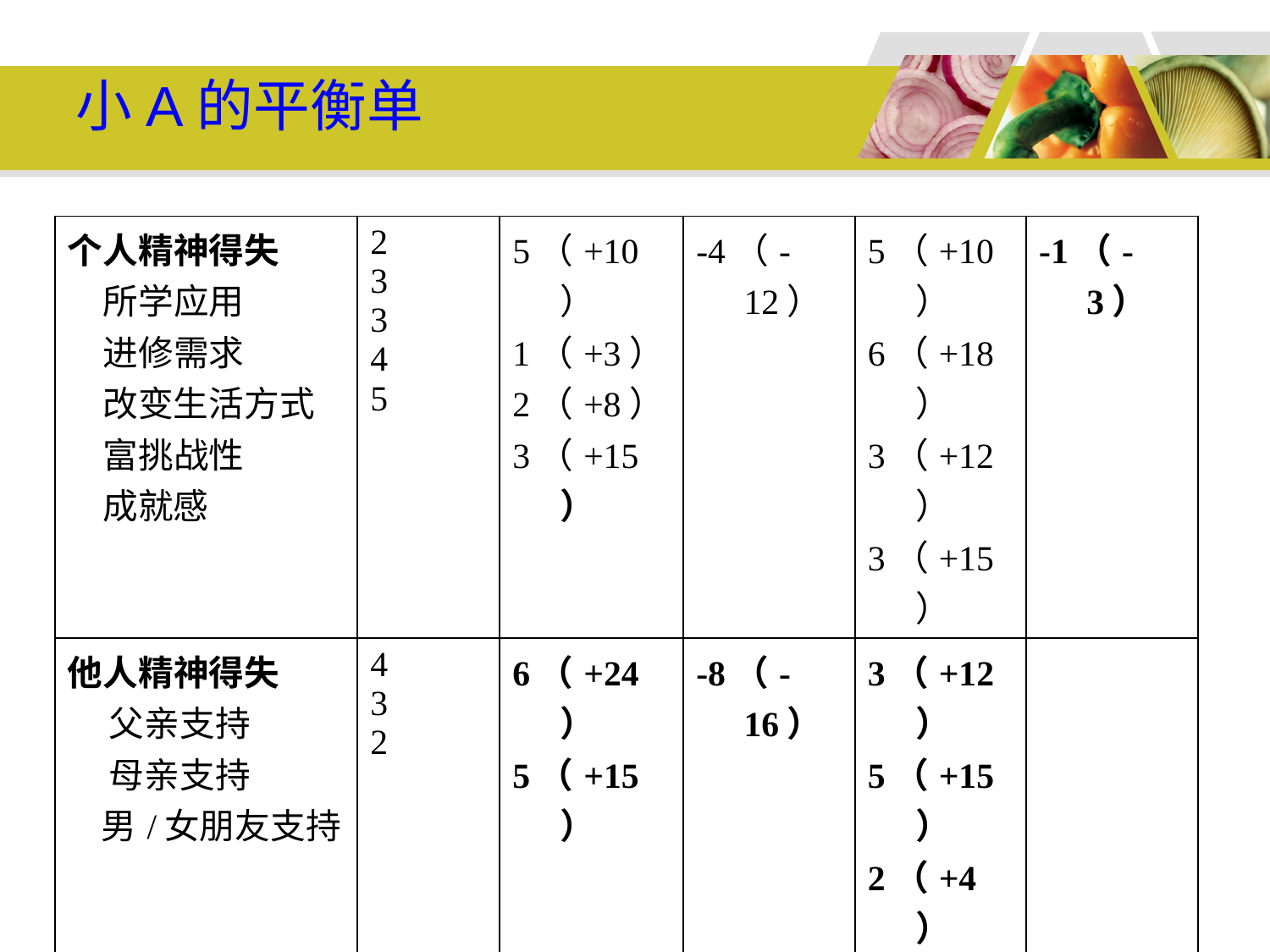

# 小A的平衡单
| 个人精神得失 　所学应用 　进修需求 　改变生活方式 　富挑战性 　成就感 | 2 3 3 4 5 | 5（+10） 1（+3） 2（+8） 3（+15） | -4（-12） | 5（+10） 6（+18） 3（+12） 3（+15） | -1（-3） |
| --- | --- | --- | --- | --- | --- |
| 他人精神得失 父亲支持 母亲支持 男/女朋友支持 | 4 3 2 | 6（+24） 5（+15） | -8（-16） | 3（+12） 5（+15） 2（+4） |  |
| 总 分 |  | 83 |  | 72 |  |